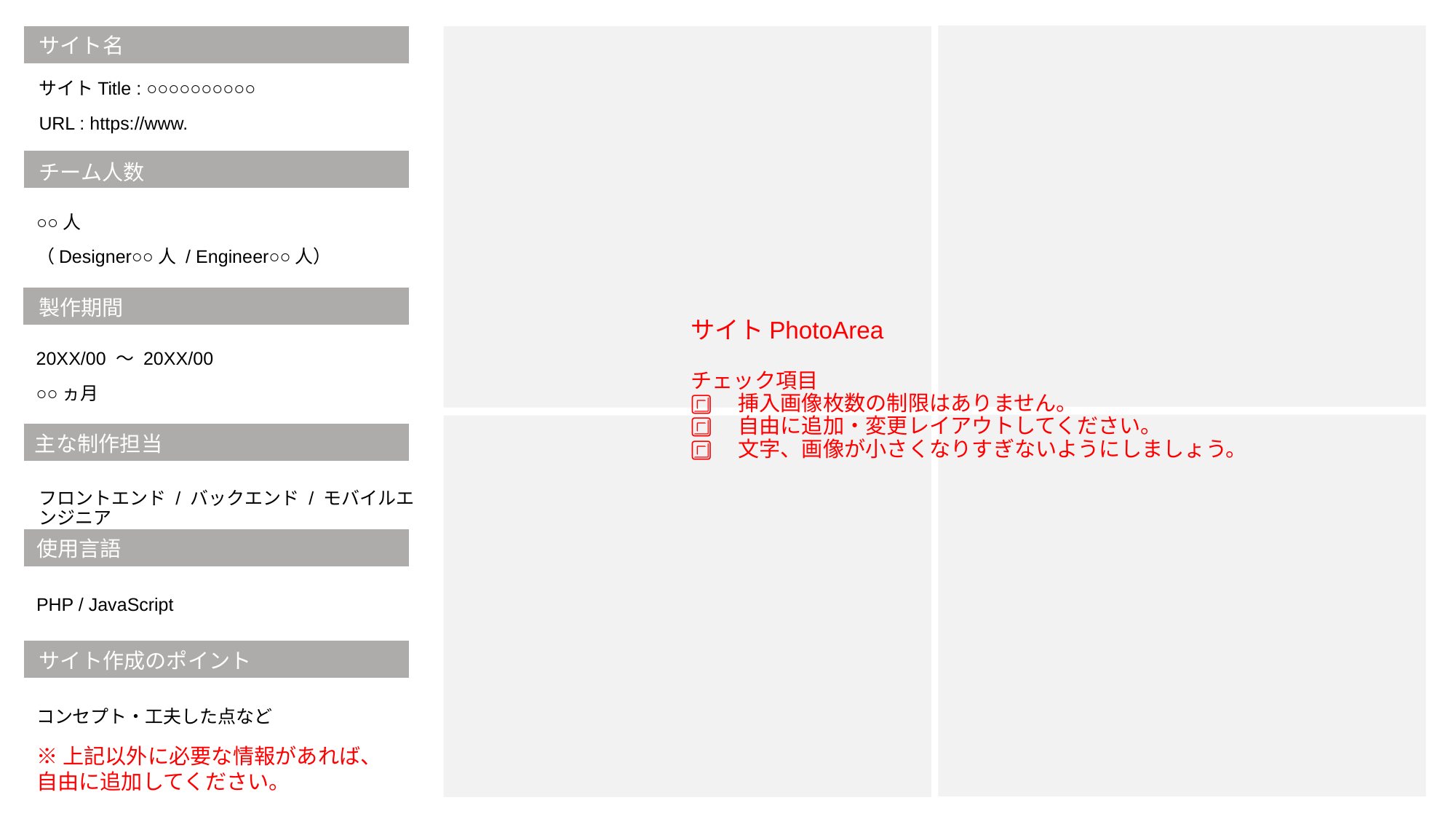

# サイト名
サイトTitle : ○○○○○○○○○○
URL : https://www.

チーム人数
○○人
（Designer○○人 / Engineer○○人）

製作期間
サイトPhotoArea
チェック項目
🔳　挿入画像枚数の制限はありません。
🔳　自由に追加・変更レイアウトしてください。
🔳　文字、画像が小さくなりすぎないようにしましょう。
20XX/00 ～ 20XX/00
○○ヵ月

主な制作担当
フロントエンド / バックエンド / モバイルエンジニア

使用言語
PHP / JavaScript

サイト作成のポイント
コンセプト・工夫した点など
※上記以外に必要な情報があれば、自由に追加してください。